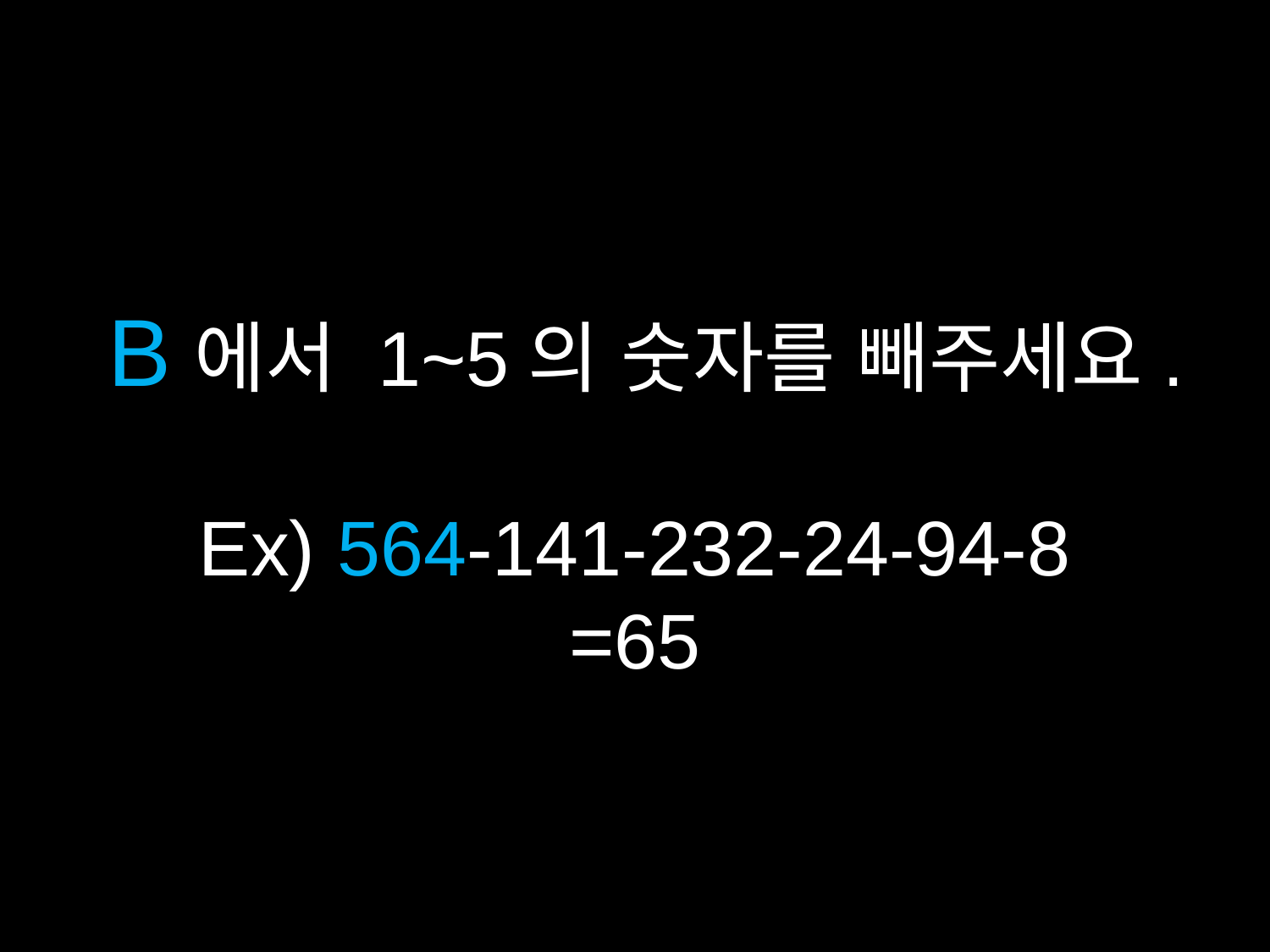

B에서 1~5의 숫자를 빼주세요.

Ex) 564-141-232-24-94-8
=65